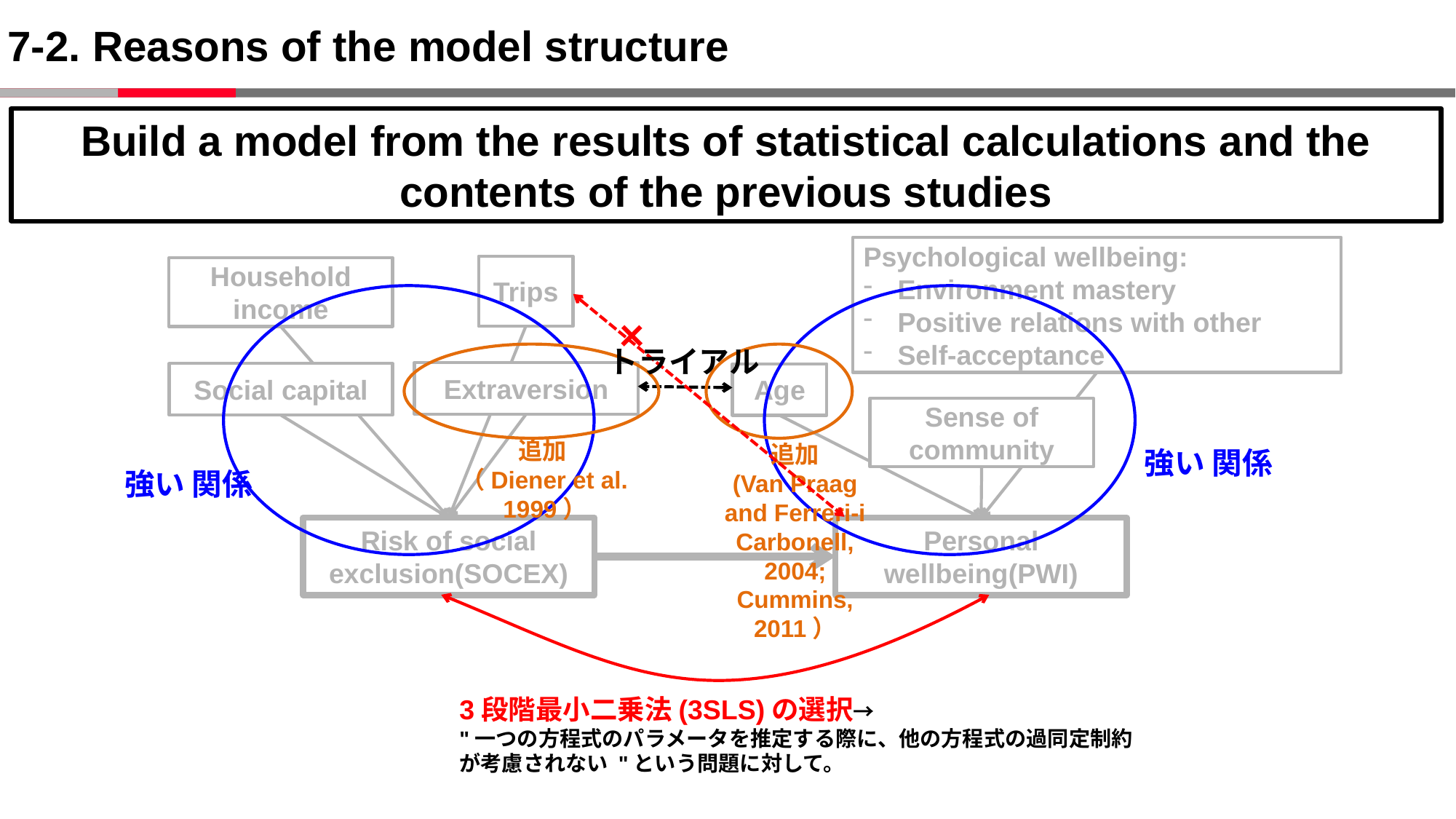

# 7-2. Reasons of the model structure
Build a model from the results of statistical calculations and the contents of the previous studies

Psychological wellbeing:
Environment mastery
Positive relations with other
Self-acceptance
Trips
Household income

×
トライアル

Extraversion
Social capital
Age
Sense of community
追加
（Diener et al.
1999）
追加
(Van Praag and Ferreri-i Carbonell, 2004; Cummins, 2011）
強い 関係
強い 関係
Risk of social exclusion(SOCEX)
Personal wellbeing(PWI)

3段階最小二乗法(3SLS)の選択→
"一つの方程式のパラメータを推定する際に、他の方程式の過同定制約が考慮されない "という問題に対して。